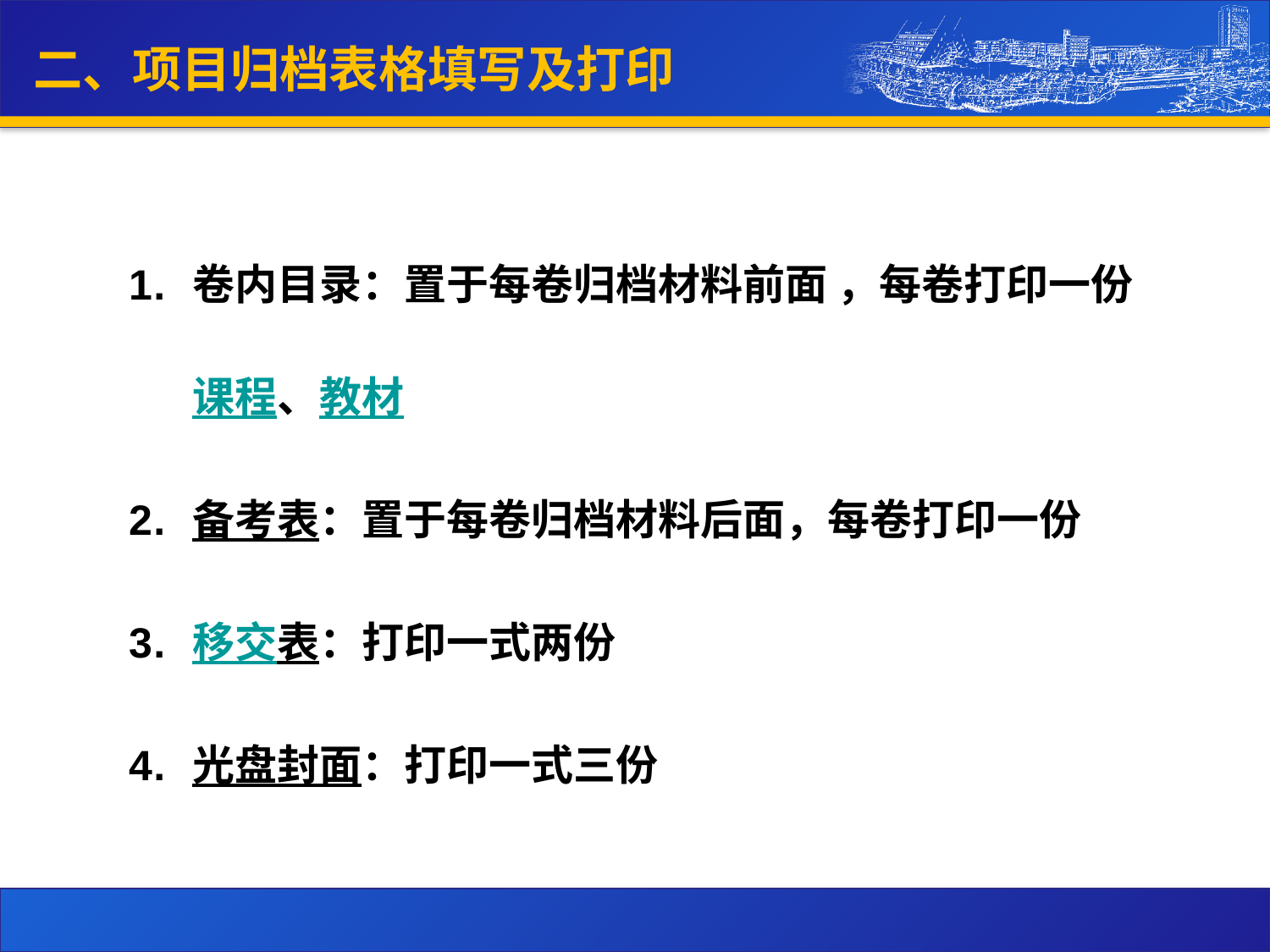

二、项目归档表格填写及打印
卷内目录：置于每卷归档材料前面 ，每卷打印一份 课程、教材
备考表：置于每卷归档材料后面，每卷打印一份
移交表：打印一式两份
光盘封面：打印一式三份